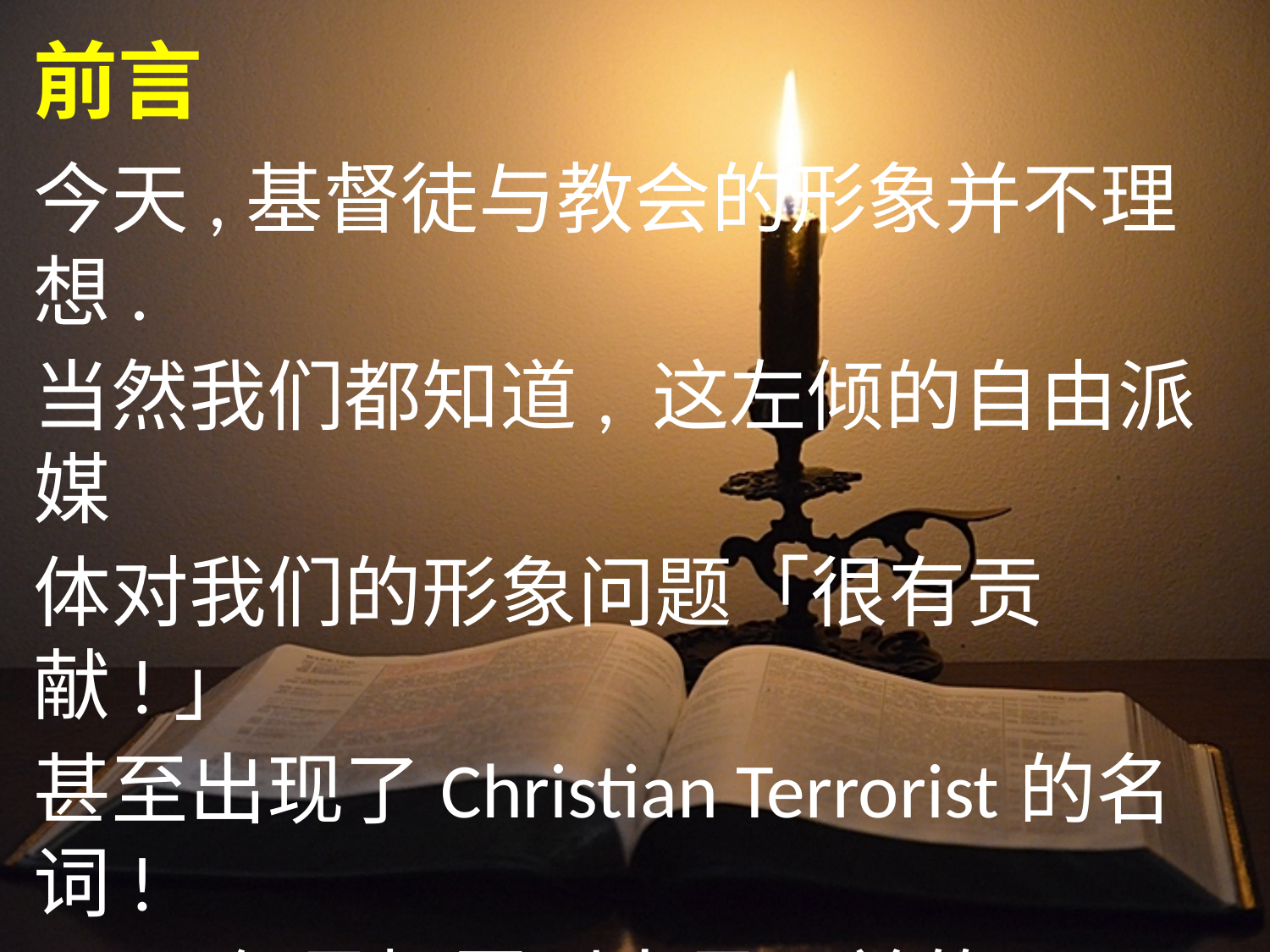

前言
今天,基督徒与教会的形象并不理想.
当然我们都知道, 这左倾的自由派媒
体对我们的形象问题「很有贡献!」
甚至出现了Christian Terrorist的名词!
但是怪罪别人是无益的…
难道基督徒与教会
自己就没有任何责任吗?!